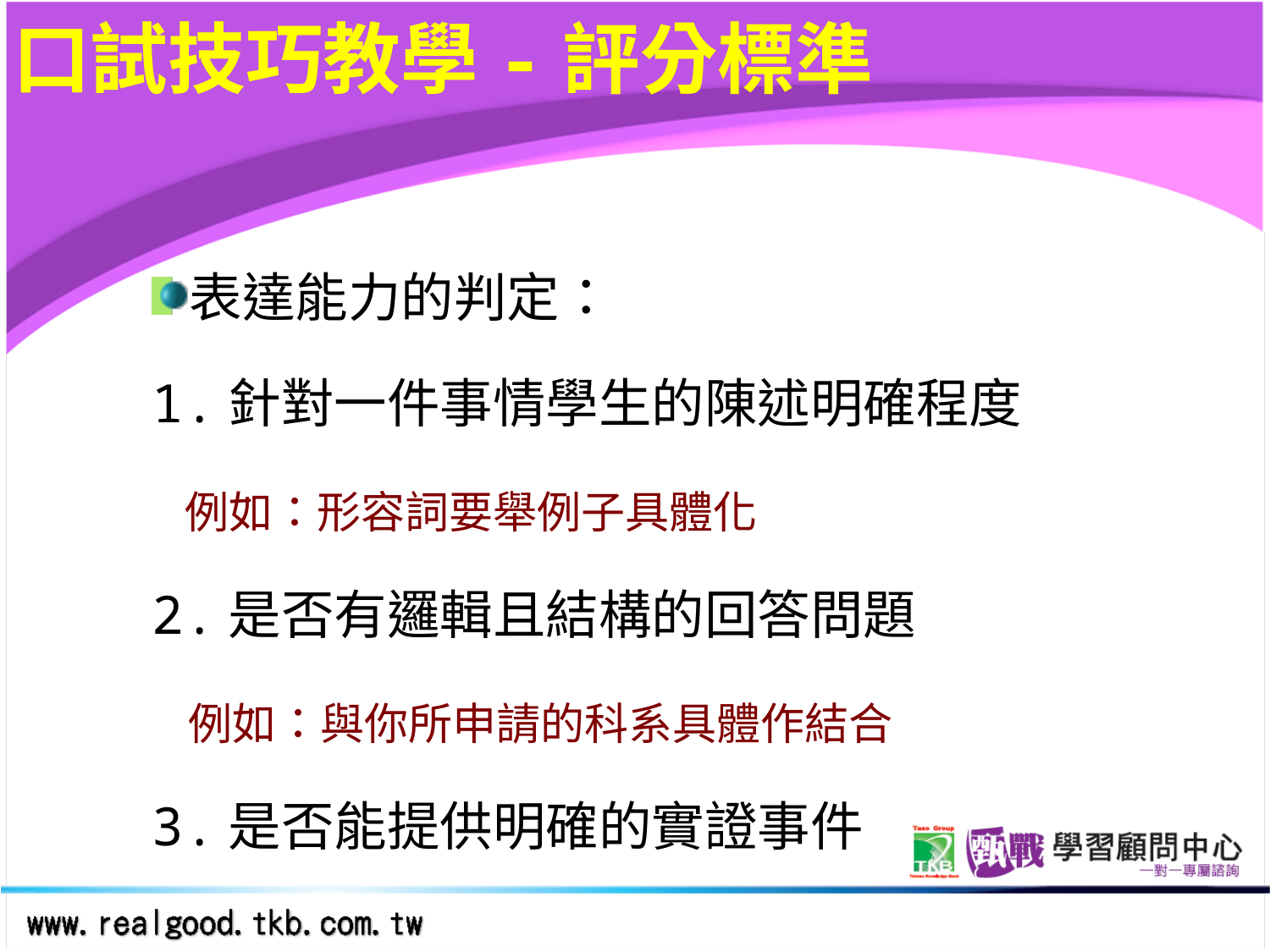

# 口試技巧教學-評分標準
表達能力的判定：
1.針對一件事情學生的陳述明確程度
  例如：形容詞要舉例子具體化
2.是否有邏輯且結構的回答問題
  例如：與你所申請的科系具體作結合
3.是否能提供明確的實證事件